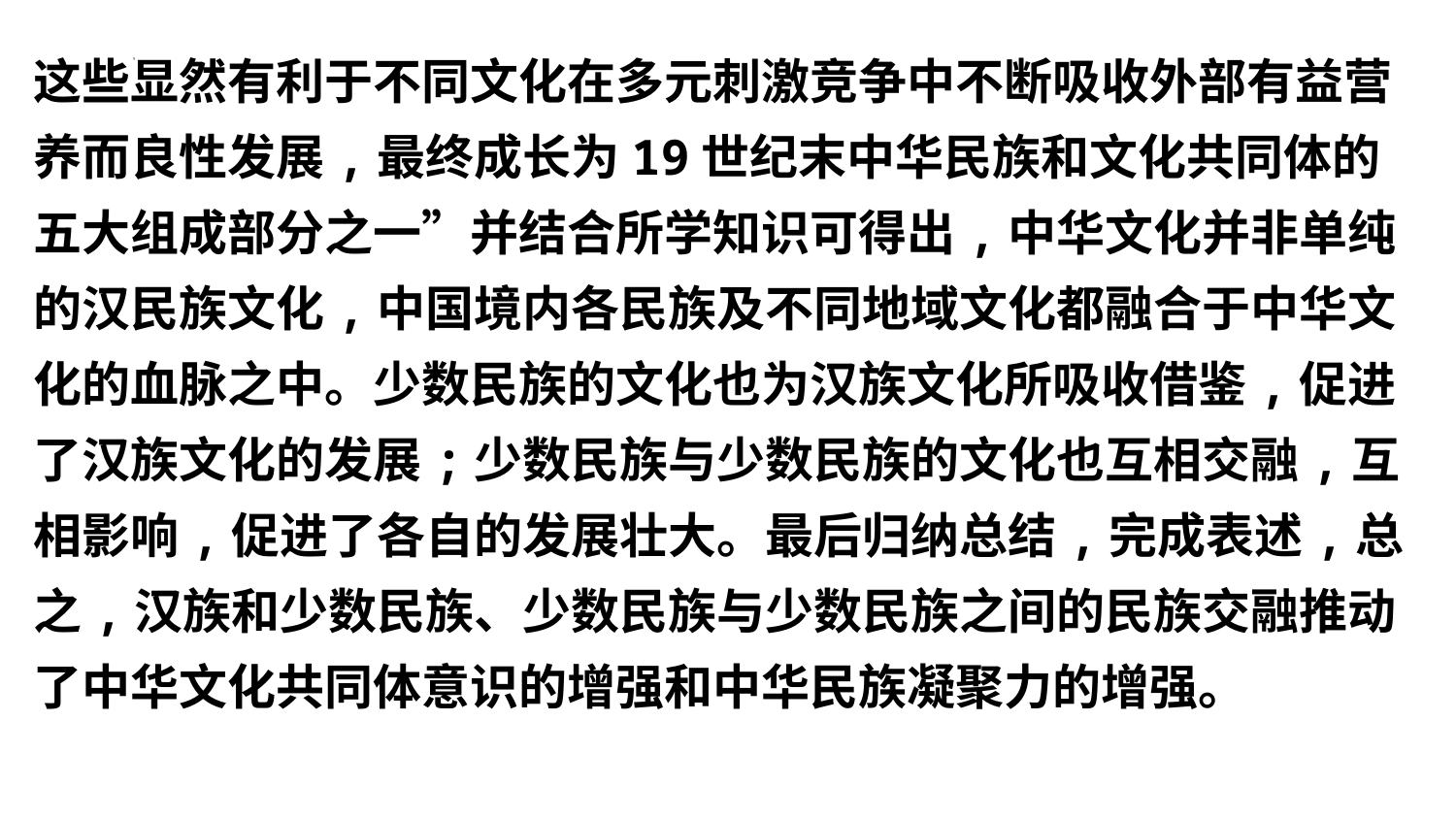

这些显然有利于不同文化在多元刺激竞争中不断吸收外部有益营养而良性发展,最终成长为19世纪末中华民族和文化共同体的五大组成部分之一”并结合所学知识可得出,中华文化并非单纯的汉民族文化,中国境内各民族及不同地域文化都融合于中华文化的血脉之中。少数民族的文化也为汉族文化所吸收借鉴,促进了汉族文化的发展;少数民族与少数民族的文化也互相交融,互相影响,促进了各自的发展壮大。最后归纳总结,完成表述,总之,汉族和少数民族、少数民族与少数民族之间的民族交融推动了中华文化共同体意识的增强和中华民族凝聚力的增强。